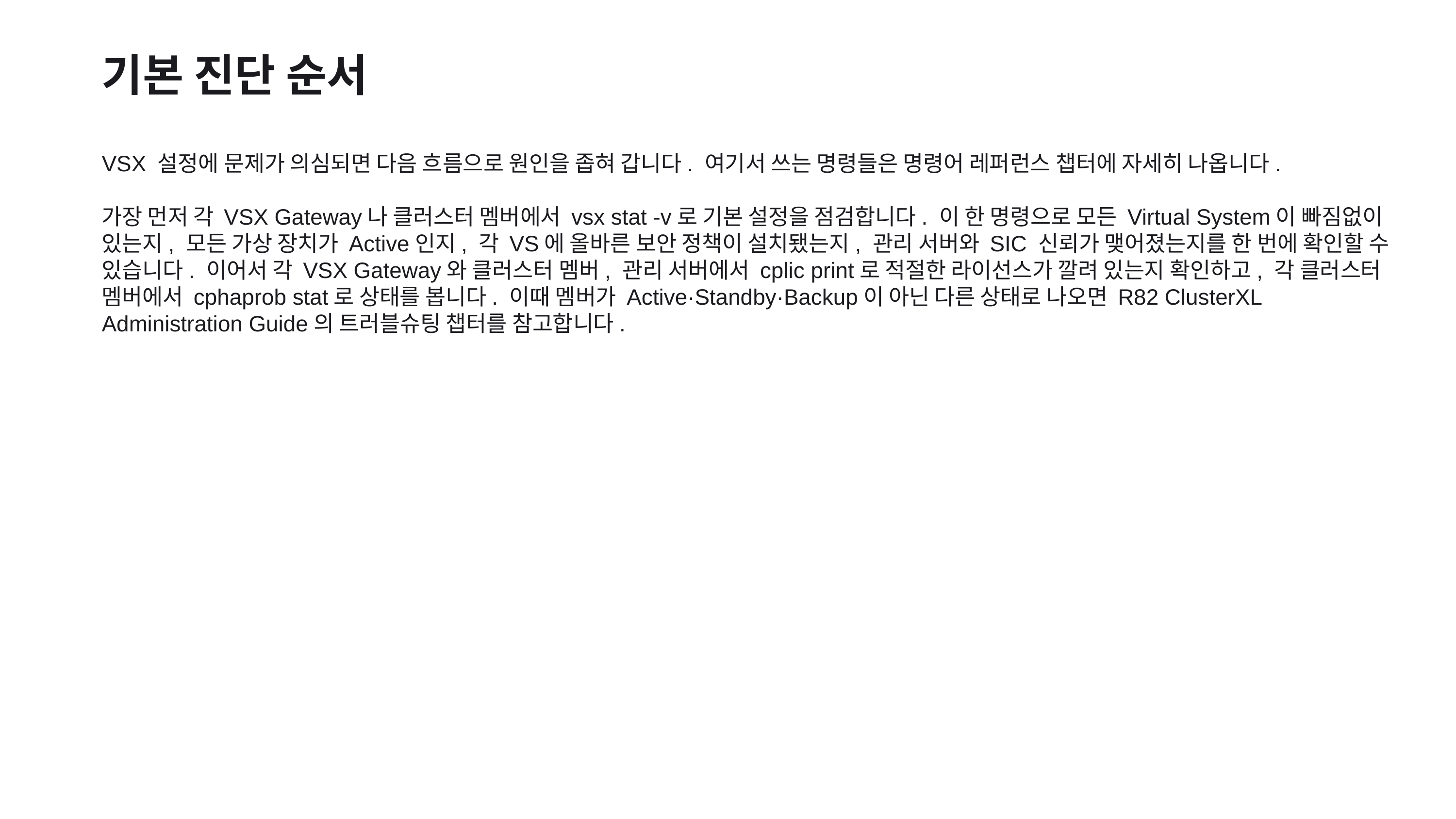

기본 진단 순서
VSX 설정에 문제가 의심되면 다음 흐름으로 원인을 좁혀 갑니다. 여기서 쓰는 명령들은 명령어 레퍼런스 챕터에 자세히 나옵니다.

가장 먼저 각 VSX Gateway나 클러스터 멤버에서 vsx stat -v로 기본 설정을 점검합니다. 이 한 명령으로 모든 Virtual System이 빠짐없이 있는지, 모든 가상 장치가 Active인지, 각 VS에 올바른 보안 정책이 설치됐는지, 관리 서버와 SIC 신뢰가 맺어졌는지를 한 번에 확인할 수 있습니다. 이어서 각 VSX Gateway와 클러스터 멤버, 관리 서버에서 cplic print로 적절한 라이선스가 깔려 있는지 확인하고, 각 클러스터 멤버에서 cphaprob stat로 상태를 봅니다. 이때 멤버가 Active·Standby·Backup이 아닌 다른 상태로 나오면 R82 ClusterXL Administration Guide의 트러블슈팅 챕터를 참고합니다.